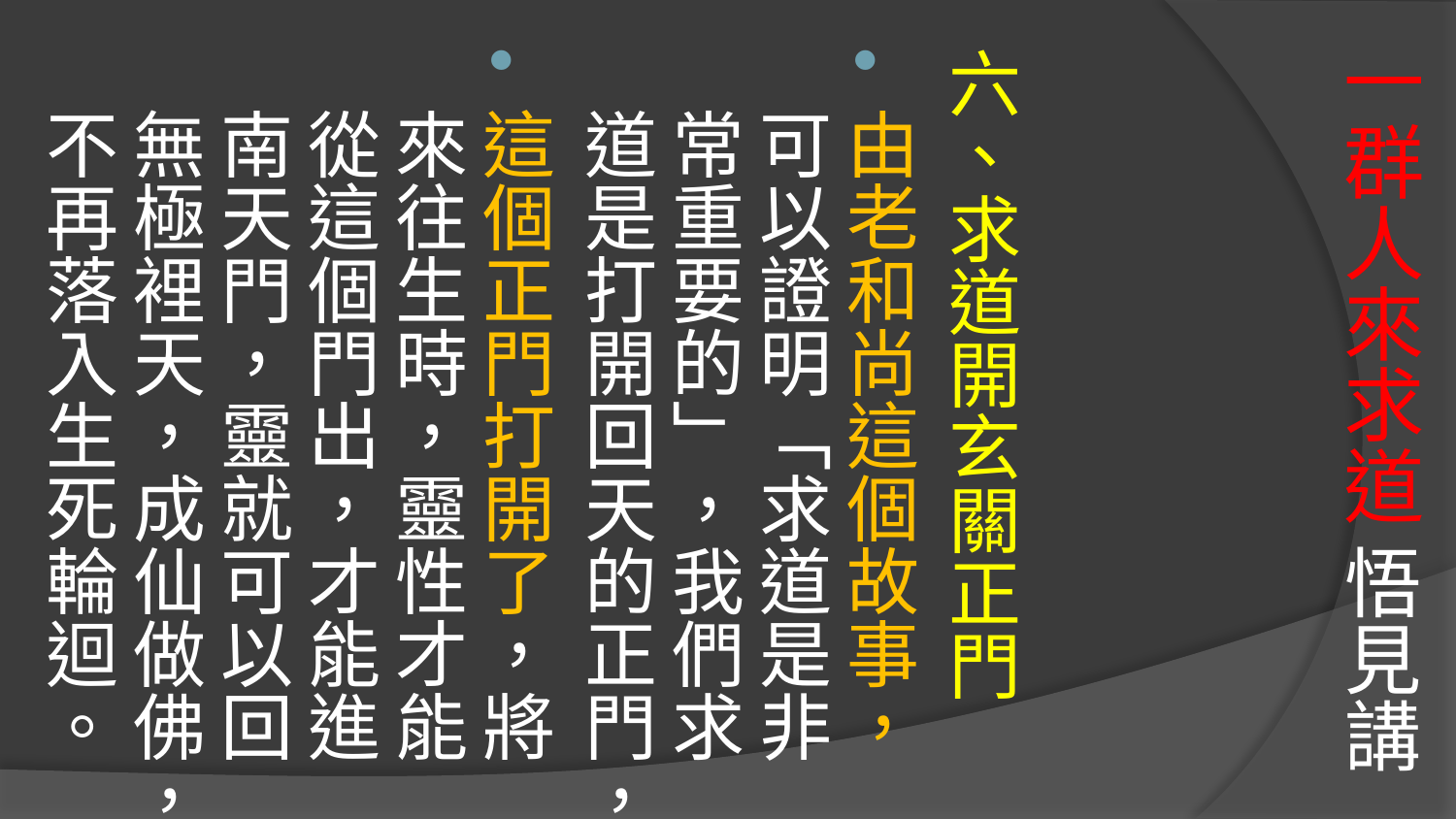

# 一群人來求道 悟見講
六、求道開玄關正門
由老和尚這個故事，可以證明「求道是非常重要的」，我們求道是打開回天的正門，
這個正門打開了，將來往生時，靈性才能從這個門出，才能進南天門，靈就可以回無極裡天，成仙做佛，不再落入生死輪迴。